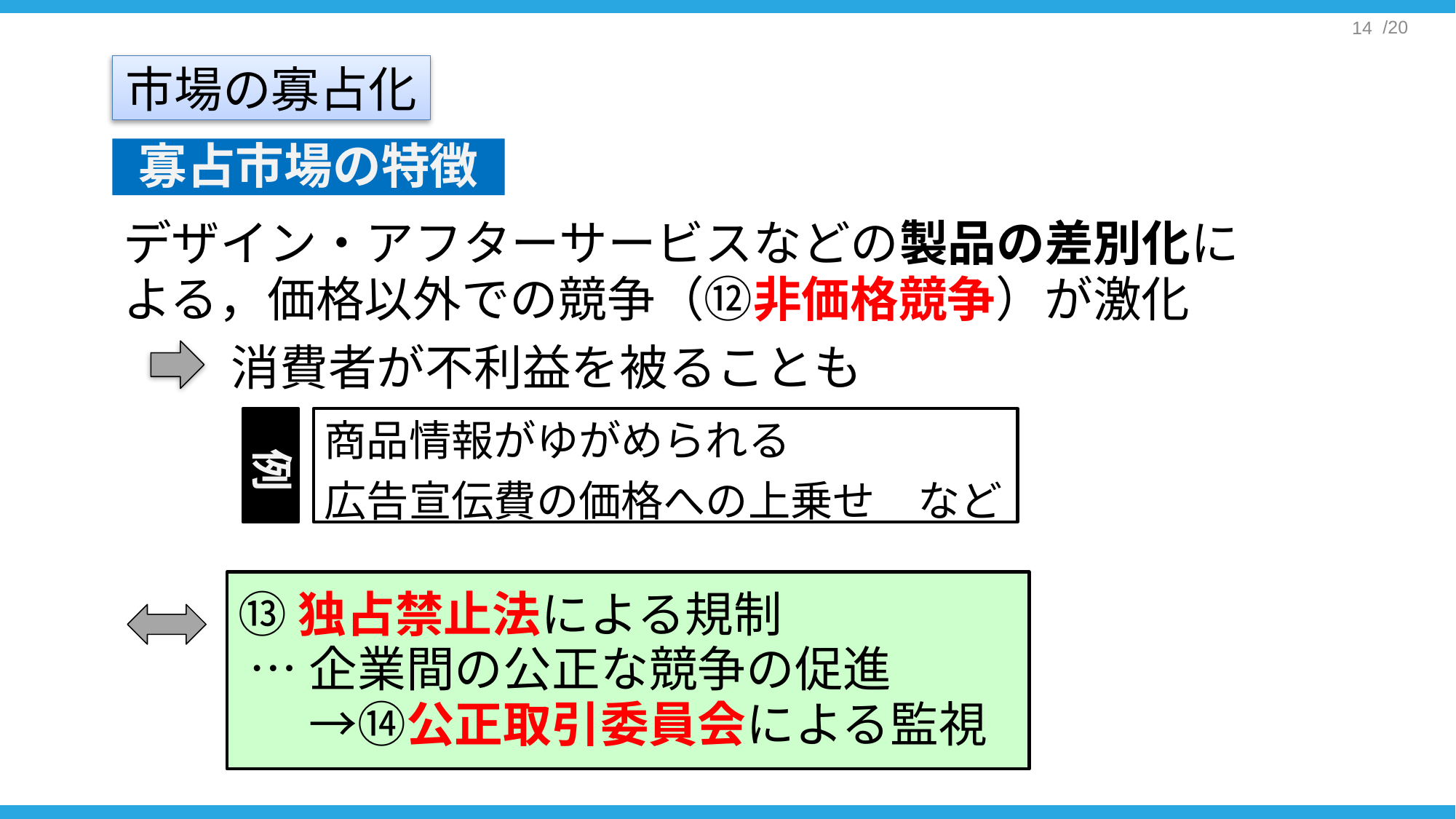

市場の寡占化
寡占市場の特徴
デザイン・アフターサービスなどの製品の差別化による，価格以外での競争（⑫非価格競争）が激化

消費者が不利益を被ることも
例
商品情報がゆがめられる
広告宣伝費の価格への上乗せ　など
⑬独占禁止法による規制
 …企業間の公正な競争の促進
 　→⑭公正取引委員会による監視